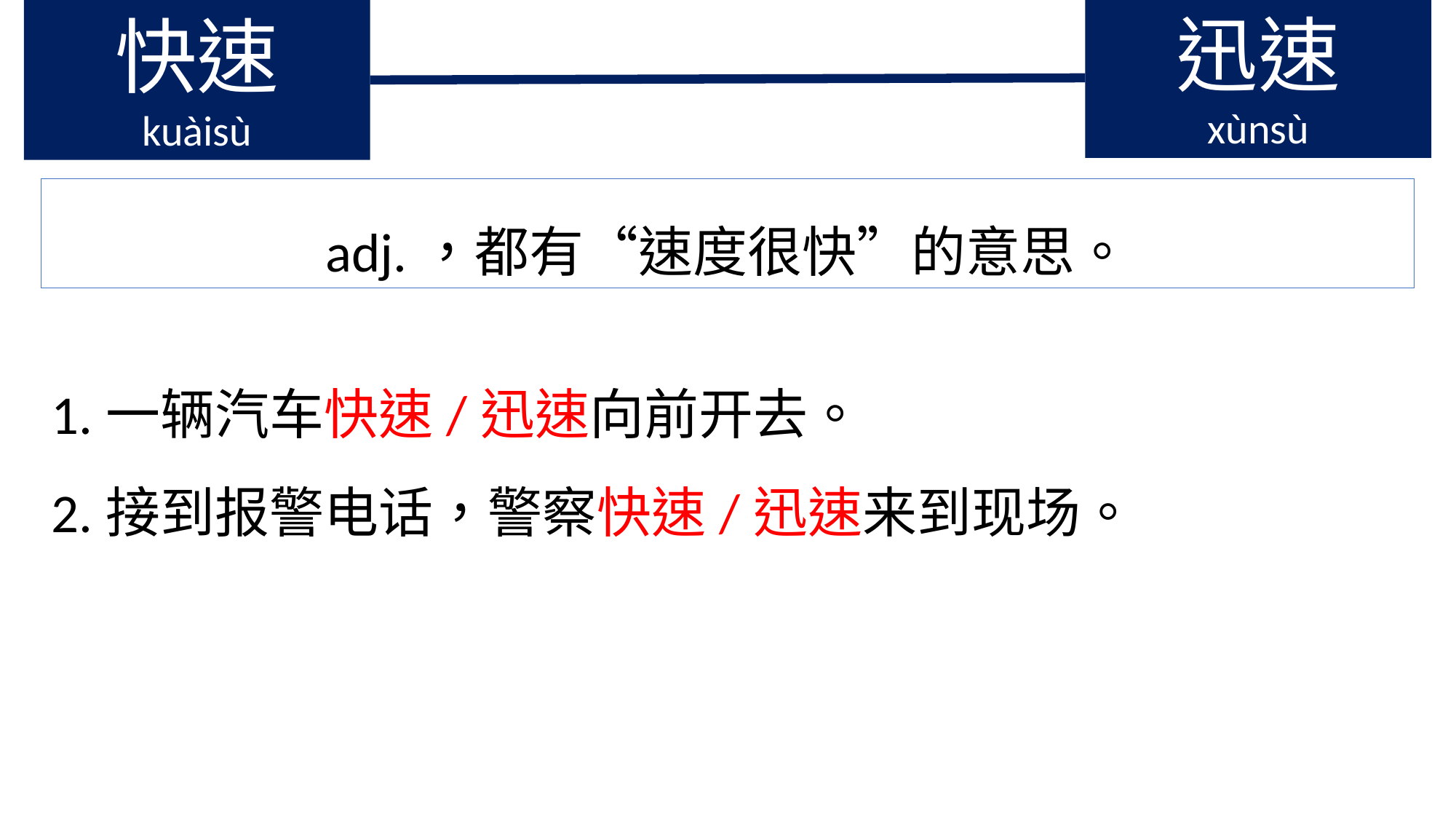

快速
kuàisù
迅速
xùnsù
adj.，都有“速度很快”的意思。
1.一辆汽车快速/迅速向前开去。
2.接到报警电话，警察快速/迅速来到现场。